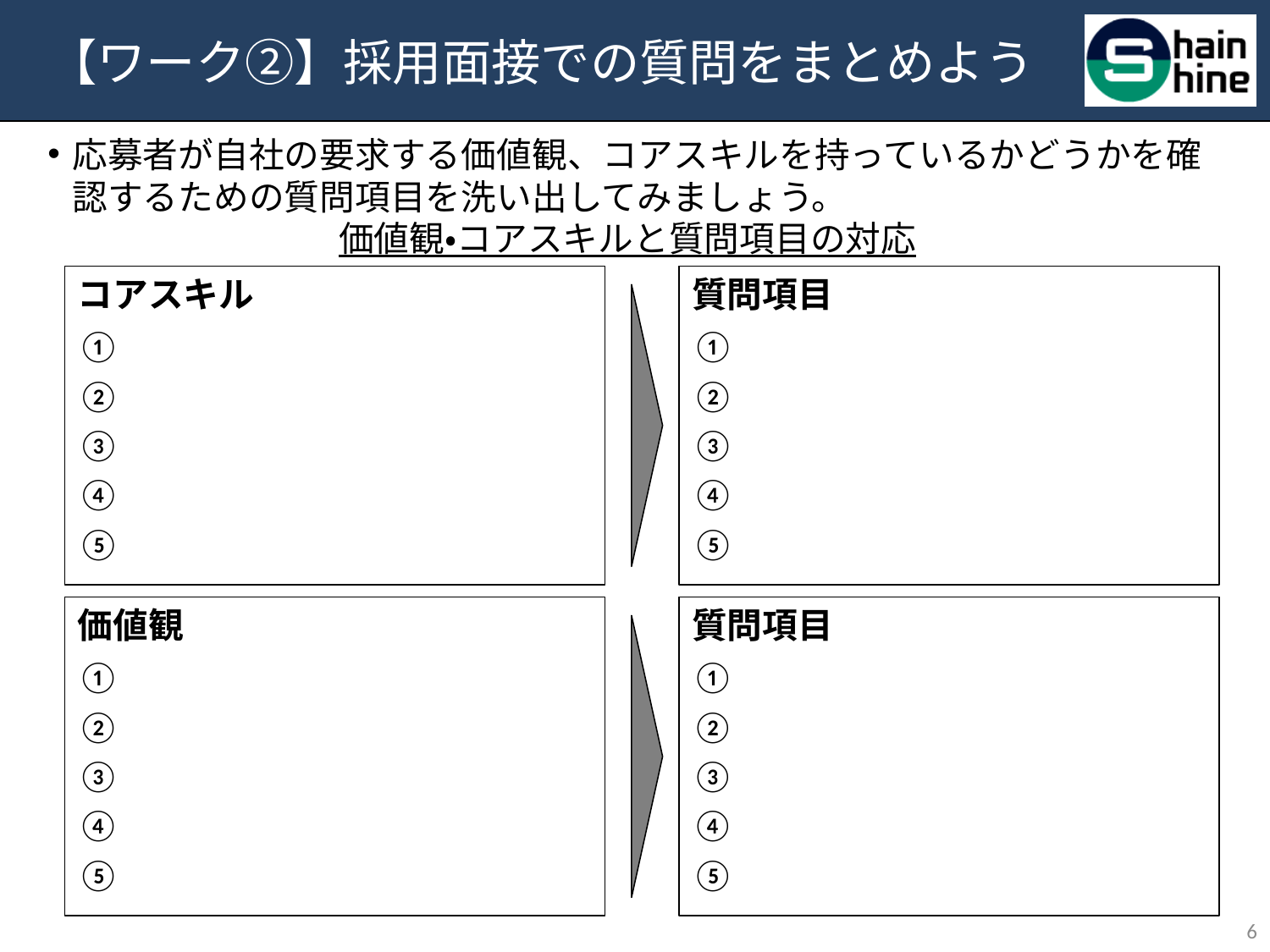

# 【ワーク②】採用面接での質問をまとめよう
応募者が自社の要求する価値観、コアスキルを持っているかどうかを確認するための質問項目を洗い出してみましょう。
価値観・コアスキルと質問項目の対応
コアスキル
①
②
③
④
⑤
質問項目
①
②
③
④
⑤

価値観
①
②
③
④
⑤
質問項目
①
②
③
④
⑤

6